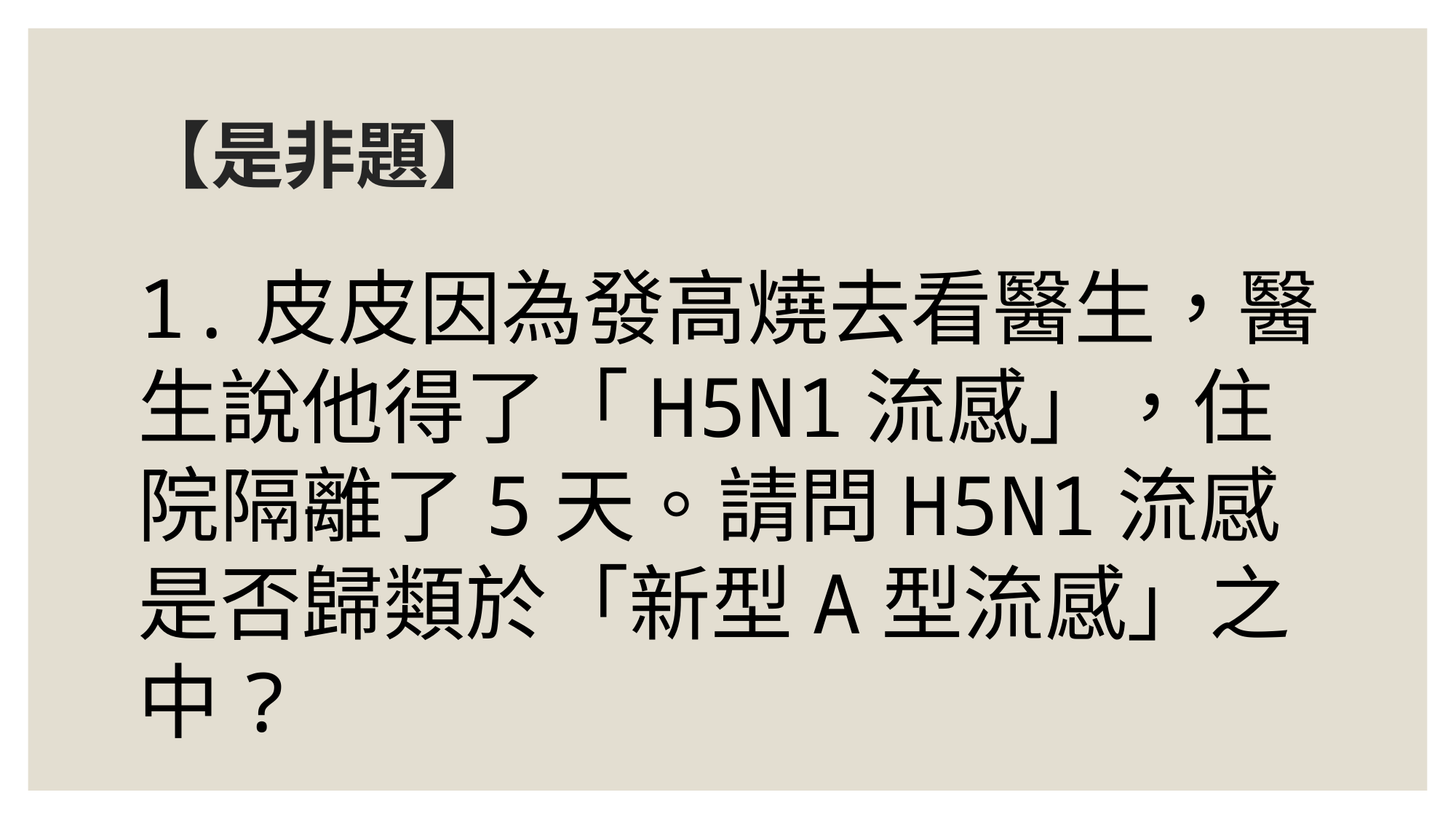

# 【是非題】
1.皮皮因為發高燒去看醫生，醫生說他得了「H5N1流感」，住院隔離了5天。請問H5N1流感是否歸類於「新型A型流感」之中?